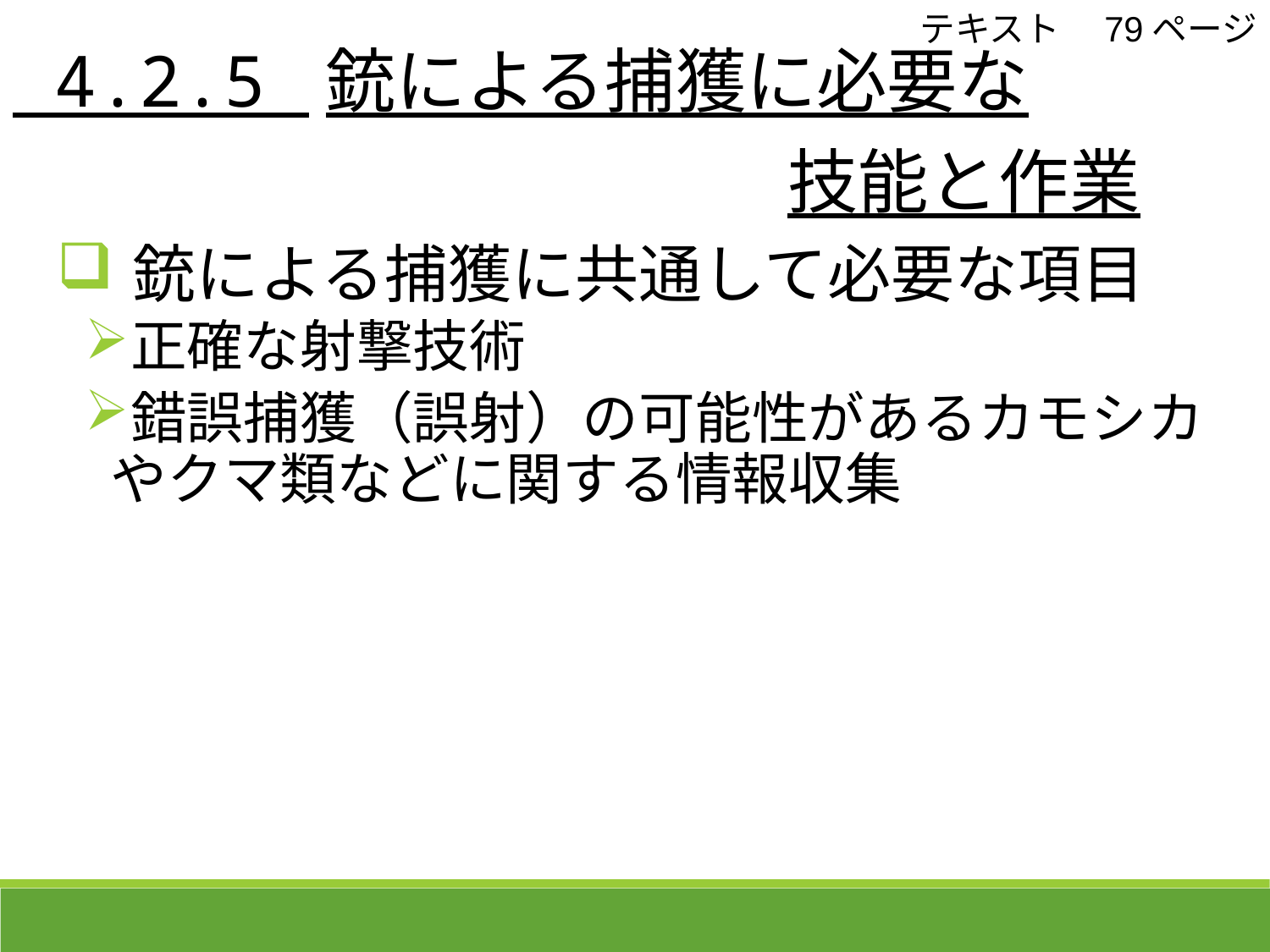

4.2.5 銃による捕獲に必要な
　　　　　　　　　　　技能と作業
テキスト　79ページ
銃による捕獲に共通して必要な項目
正確な射撃技術
錯誤捕獲（誤射）の可能性があるカモシカやクマ類などに関する情報収集